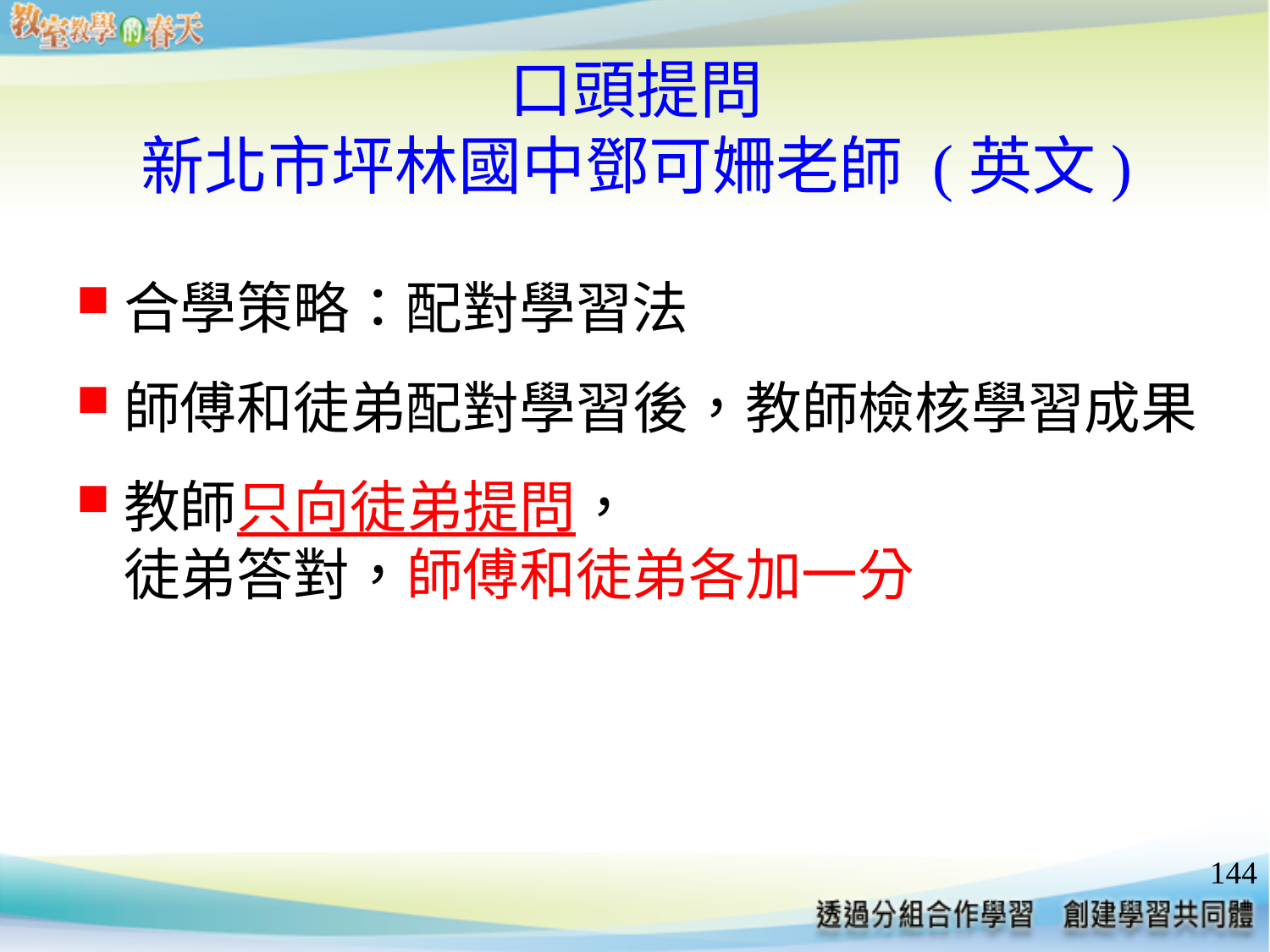

# 口頭提問 新北市坪林國中鄧可姍老師 (英文)
合學策略：配對學習法
師傅和徒弟配對學習後，教師檢核學習成果
教師只向徒弟提問，
徒弟答對，師傅和徒弟各加一分

144